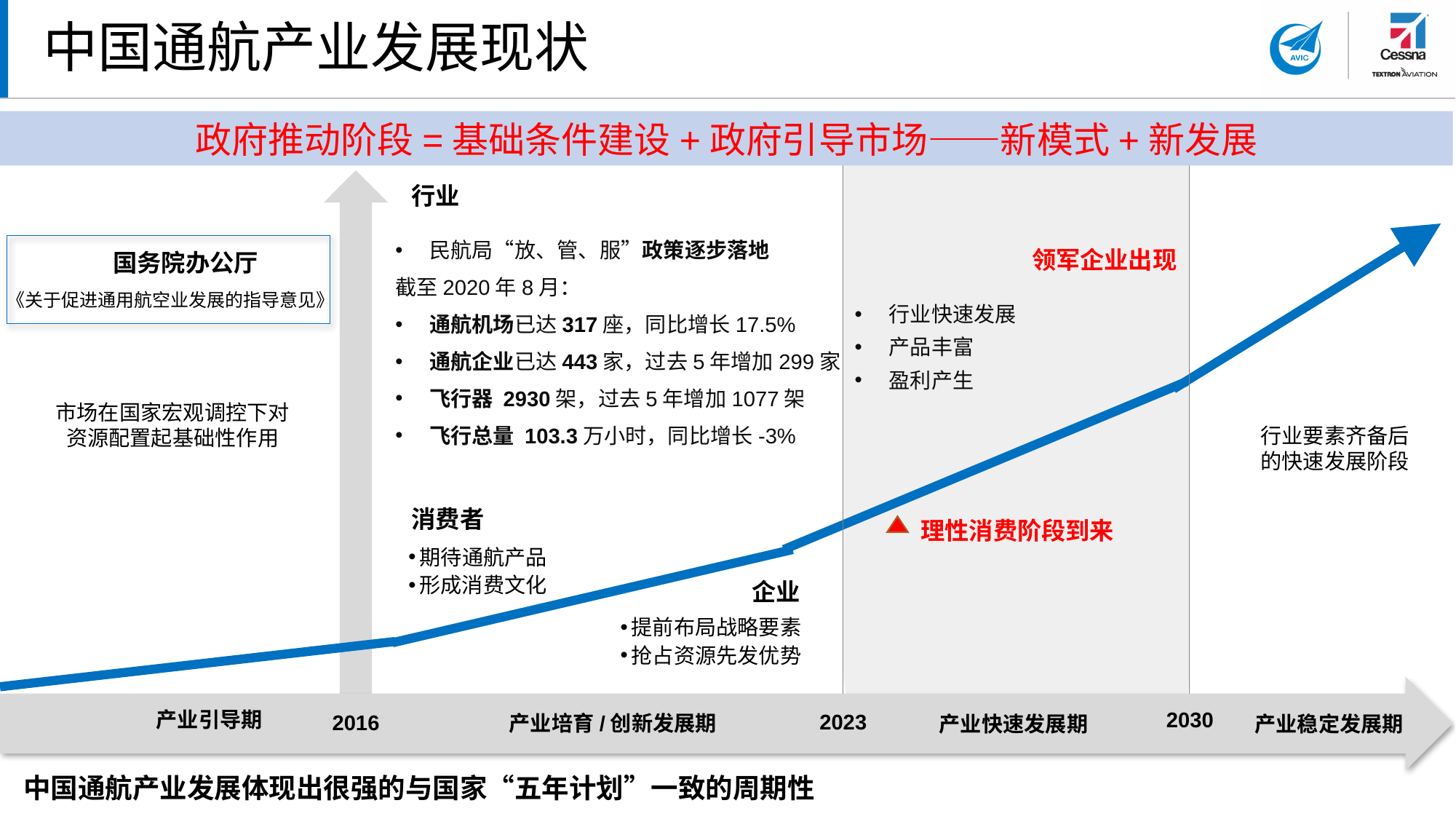

# 中国通航产业发展现状
政府推动阶段=基础条件建设+政府引导市场——新模式+新发展

行业
领军企业出现

《关于促进通用航空业发展的指导意见》
国务院办公厅
行业快速发展
产品丰富
盈利产生
市场在国家宏观调控下对资源配置起基础性作用

行业要素齐备后的快速发展阶段
消费者
期待通航产品
形成消费文化
理性消费阶段到来

企业
提前布局战略要素
抢占资源先发优势

产业引导期
2030
2023
2016
产业培育/创新发展期
产业快速发展期
产业稳定发展期
民航局“放、管、服”政策逐步落地
截至2020年8月：
通航机场已达317座，同比增长17.5%
通航企业已达443家，过去5年增加299家
飞行器 2930架，过去5年增加1077架
飞行总量 103.3万小时，同比增长-3%
中国通航产业发展体现出很强的与国家“五年计划”一致的周期性